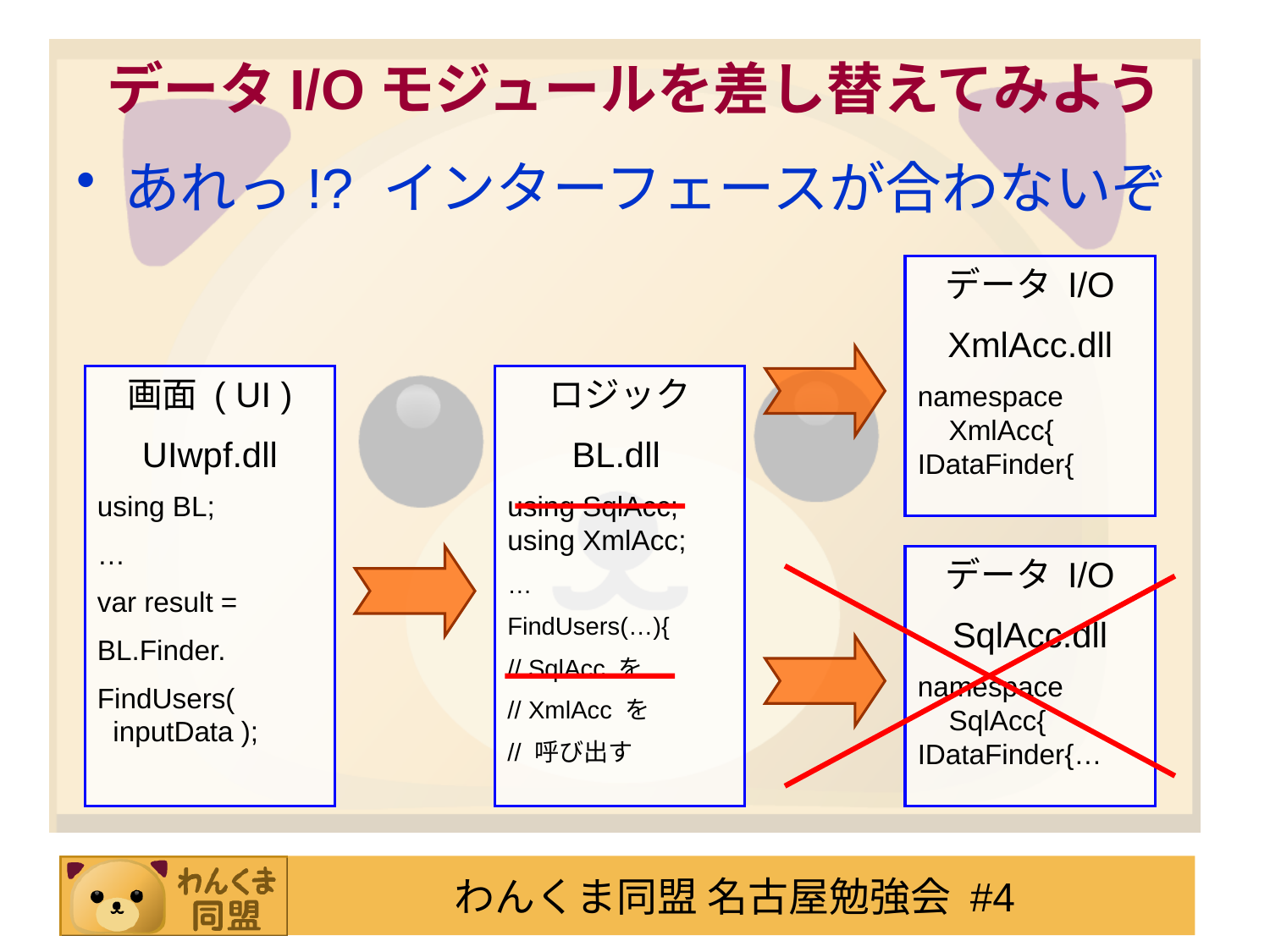

# データI/Oモジュールを差し替えてみよう
あれっ!? インターフェースが合わないぞ
データ I/O
XmlAcc.dll
namespace
    XmlAcc{
IDataFinder{

画面 ( UI )
UIwpf.dll
using BL;
…
var result =
BL.Finder.
FindUsers(
  inputData );
ロジック
BL.dll
using SqlAcc;
using XmlAcc;
…
FindUsers(…){
// SqlAcc を
// XmlAcc を
// 呼び出す

データ I/O
SqlAcc.dll
namespace
    SqlAcc{
IDataFinder{…